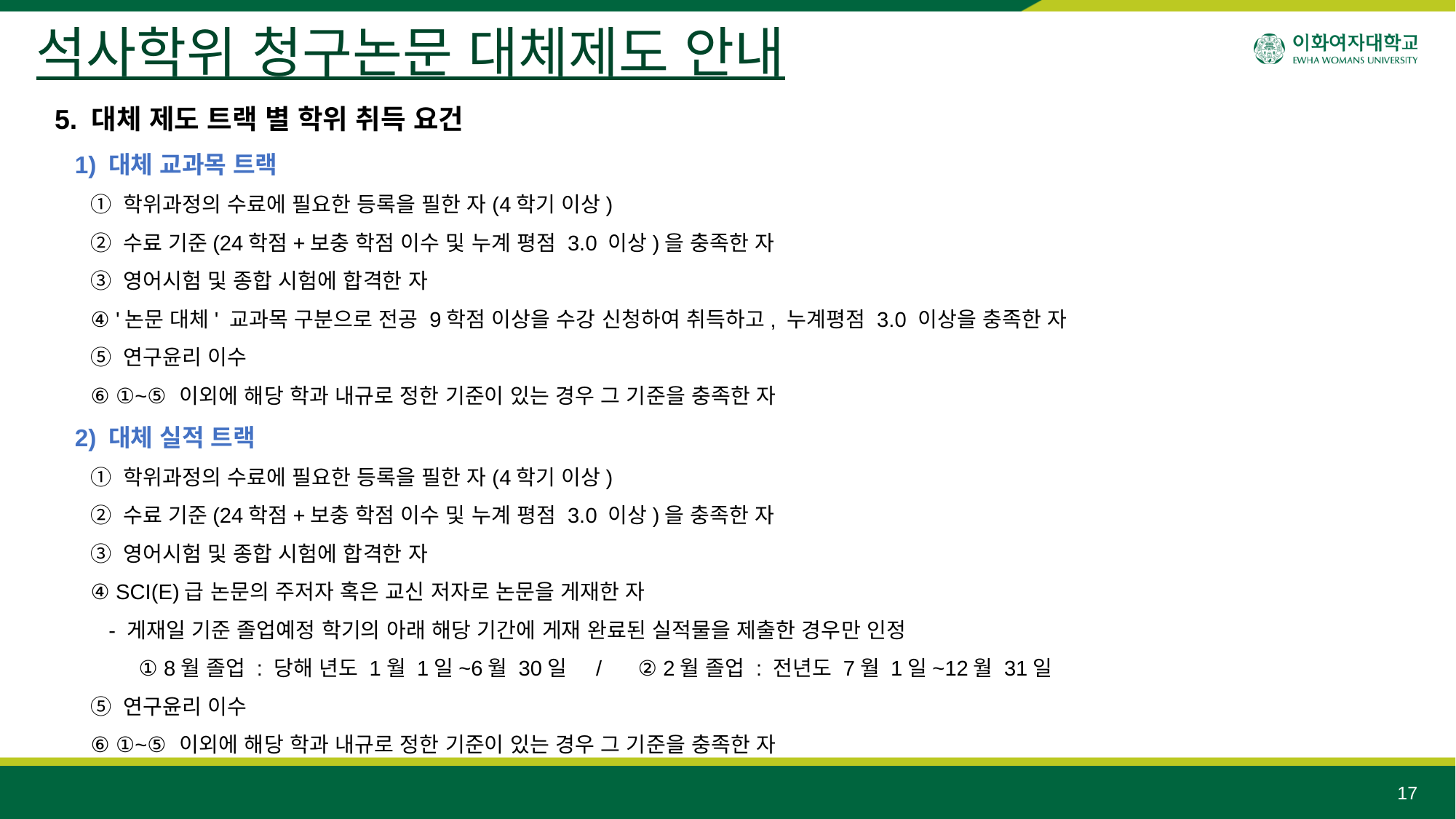

석사학위 청구논문 대체제도 안내
5. 대체 제도 트랙 별 학위 취득 요건
   1) 대체 교과목 트랙
      ① 학위과정의 수료에 필요한 등록을 필한 자(4학기 이상)
      ② 수료 기준(24학점+보충 학점 이수 및 누계 평점 3.0 이상)을 충족한 자
      ③ 영어시험 및 종합 시험에 합격한 자
      ④ '논문 대체' 교과목 구분으로 전공 9학점 이상을 수강 신청하여 취득하고, 누계평점 3.0 이상을 충족한 자
      ⑤ 연구윤리 이수
      ⑥ ①~⑤ 이외에 해당 학과 내규로 정한 기준이 있는 경우 그 기준을 충족한 자
   2) 대체 실적 트랙
      ① 학위과정의 수료에 필요한 등록을 필한 자(4학기 이상)
      ② 수료 기준(24학점+보충 학점 이수 및 누계 평점 3.0 이상)을 충족한 자
      ③ 영어시험 및 종합 시험에 합격한 자
      ④ SCI(E)급 논문의 주저자 혹은 교신 저자로 논문을 게재한 자
         - 게재일 기준 졸업예정 학기의 아래 해당 기간에 게재 완료된 실적물을 제출한 경우만 인정
              ① 8월 졸업 : 당해 년도 1월 1일~6월 30일    /      ② 2월 졸업 : 전년도 7월 1일~12월 31일
      ⑤ 연구윤리 이수
      ⑥ ①~⑤ 이외에 해당 학과 내규로 정한 기준이 있는 경우 그 기준을 충족한 자
17